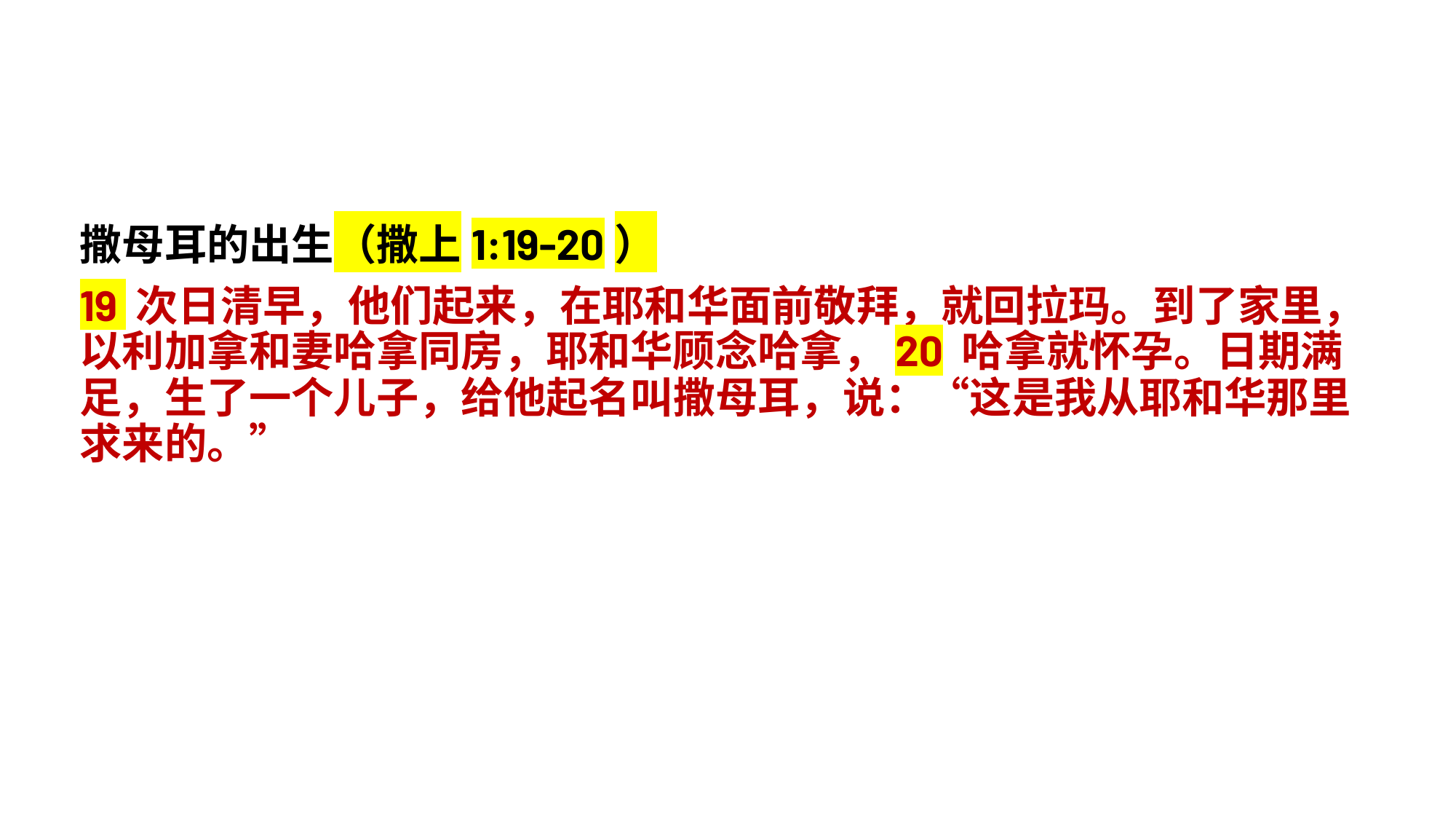

撒母耳的出生（撒上1:19-20）
19 次日清早，他们起来，在耶和华面前敬拜，就回拉玛。到了家里，以利加拿和妻哈拿同房，耶和华顾念哈拿，20 哈拿就怀孕。日期满足，生了一个儿子，给他起名叫撒母耳，说：“这是我从耶和华那里求来的。”